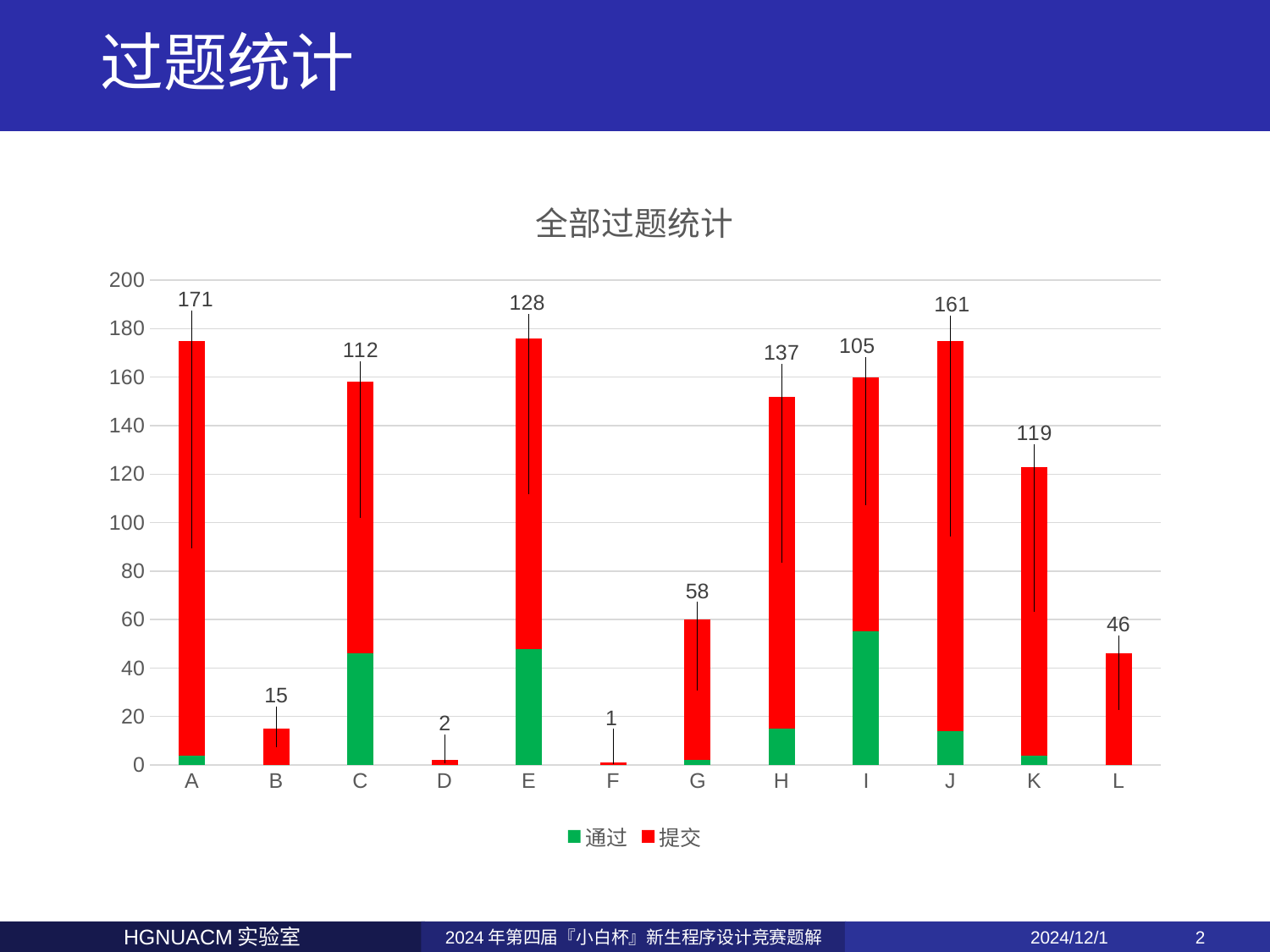

# 过题统计

### Chart: 全部过题统计

| Category | 通过 | 提交 |
|---|---|---|
| A | 4.0 | 171.0 |
| B | 0.0 | 15.0 |
| C | 46.0 | 112.0 |
| D | 0.0 | 2.0 |
| E | 48.0 | 128.0 |
| F | 0.0 | 1.0 |
| G | 2.0 | 58.0 |
| H | 15.0 | 137.0 |
| I | 55.0 | 105.0 |
| J | 14.0 | 161.0 |
| K | 4.0 | 119.0 |
| L | 0.0 | 46.0 |